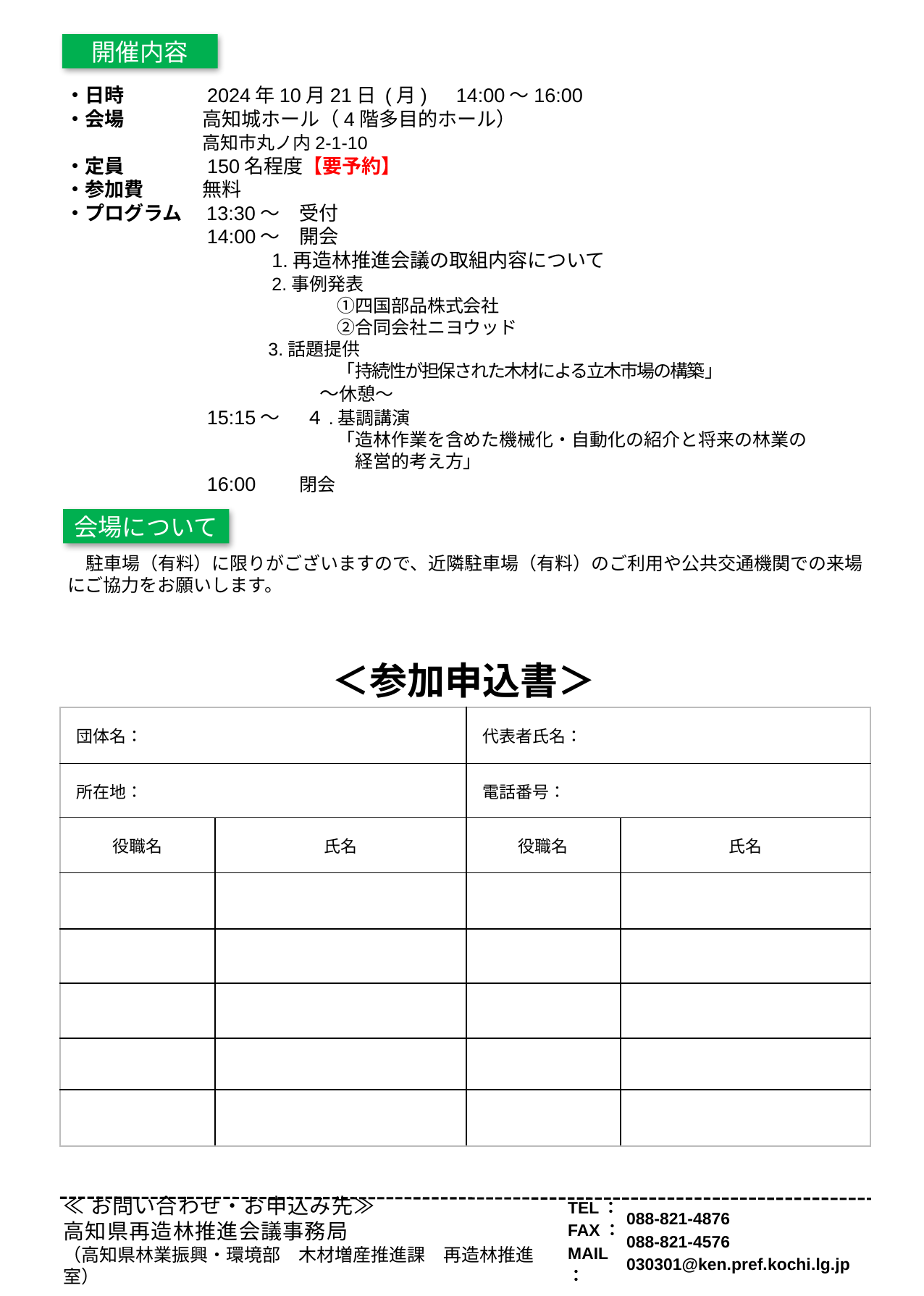

開催内容
・日時　　　　2024年10月21日 (月)　14:00～16:00
・会場　　　　高知城ホール（4階多目的ホール）
　　　　　　　高知市丸ノ内2-1-10
・定員　　　　150名程度【要予約】
・参加費　　　無料
・プログラム　13:30～　受付
　　　　　　　14:00～　開会
                                      1.再造林推進会議の取組内容について
                                      2.事例発表
　　　　　　　　　　　　　　　①四国部品株式会社
　　　　　　　　　　　　　　　②合同会社ニヨウッド
                                        3.話題提供
　　　　　　　　　　　　　　　「持続性が担保された木材による立木市場の構築」
　　　　　　　　　　　　　～休憩～
　　　　　　　15:15～　  ４.基調講演
　　　　　　　　　　　　　　　「造林作業を含めた機械化・自動化の紹介と将来の林業の
　　　　　　　　　　　　　　　　経営的考え方」
　　　　　　　16:00　　閉会

会場について
　駐車場（有料）に限りがございますので、近隣駐車場（有料）のご利用や公共交通機関での来場にご協力をお願いします。
＜参加申込書＞
| 団体名： |  | 代表者氏名： |  |
| --- | --- | --- | --- |
| 所在地： |  | 電話番号： |  |
| 役職名 | 氏名 | 役職名 | 氏名 |
|  |  |  |  |
|  |  |  |  |
|  |  |  |  |
|  |  |  |  |
|  |  |  |  |

≪お問い合わせ・お申込み先≫
高知県再造林推進会議事務局
（高知県林業振興・環境部　木材増産推進課　再造林推進室）
088-821-4876
088-821-4576
030301@ken.pref.kochi.lg.jp
TEL：
FAX：
MAIL：